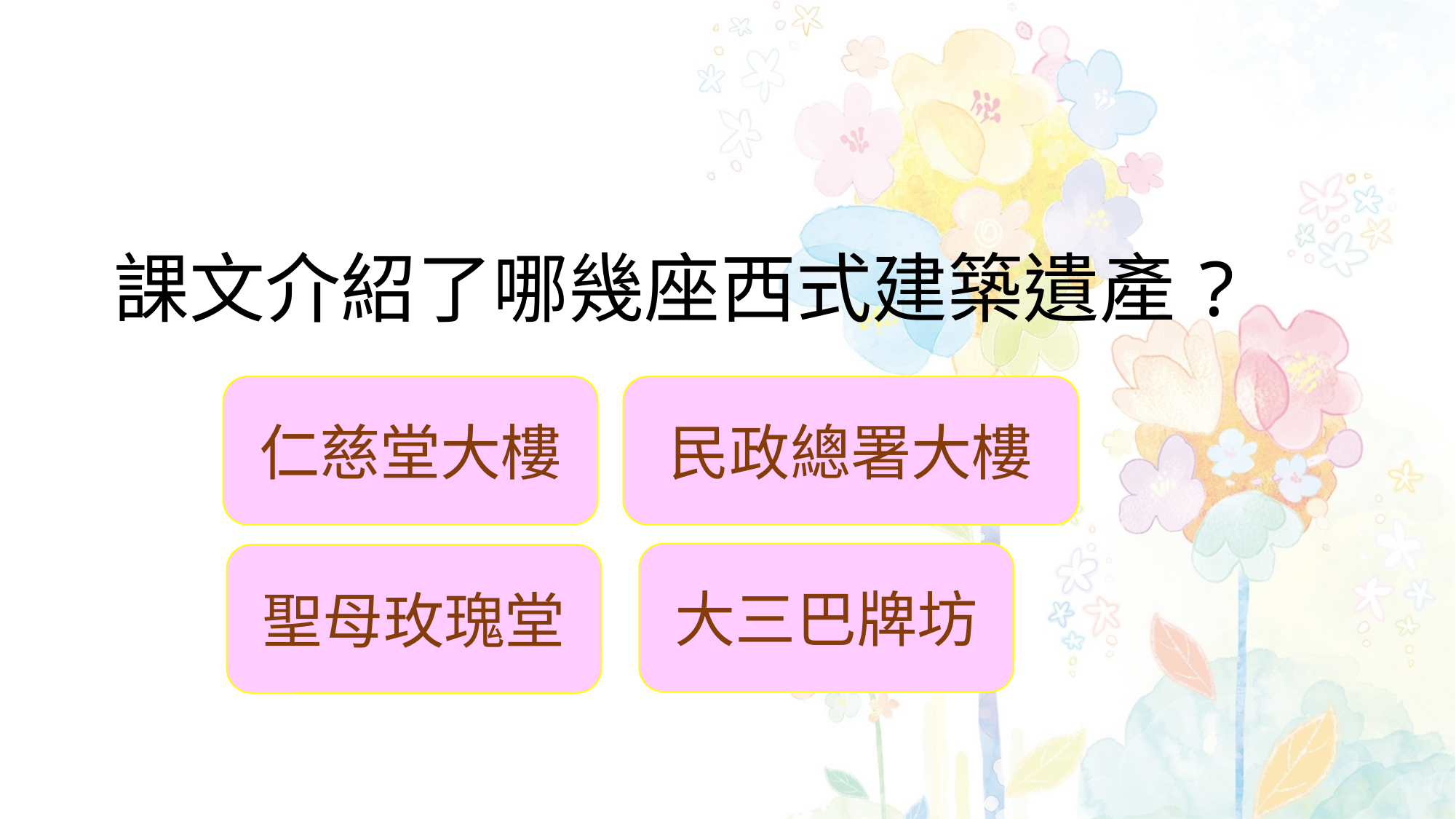

課文介紹了哪幾座西式建築遺產?
仁慈堂大樓
民政總署大樓
大三巴牌坊
聖母玫瑰堂